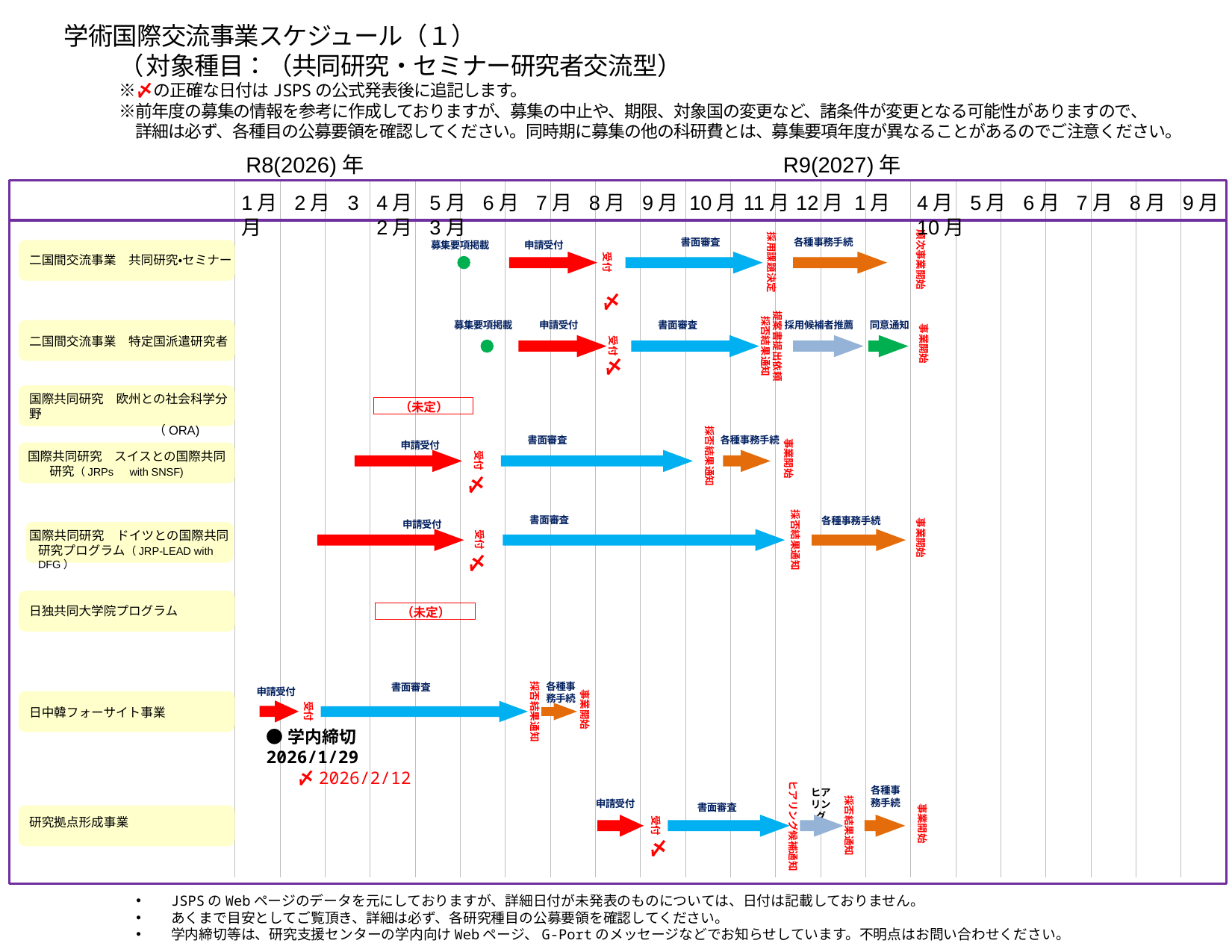

# 学術国際交流事業スケジュール（１） （対象種目：（共同研究・セミナー研究者交流型） ※〆の正確な日付はJSPSの公式発表後に追記します。 ※前年度の募集の情報を参考に作成しておりますが、募集の中止や、期限、対象国の変更など、諸条件が変更となる可能性がありますので、 　詳細は必ず、各種目の公募要領を確認してください。同時期に募集の他の科研費とは、募集要項年度が異なることがあるのでご注意ください。
R8(2026)年
R9(2027)年

1月 2月 3月
4月 5月 6月 7月 8月 9月 10月11月12月 1月 2月 3月
4月 5月 6月 7月 8月 9月 10月
採用課題決定

順次事業開始
書面審査
各種事務手続
申請受付
募集要項掲載

二国間交流事業　共同研究・セミナー
受付

〆
提案書提出依頼
採否結果通知
募集要項掲載
申請受付
書面審査
採用候補者推薦
同意通知

二国間交流事業　特定国派遣研究者
事業開始
受付

〆

国際共同研究　欧州との社会科学分野
　　　　　　　　　　（ORA)
（未定）
採否結果通知
各種事務手続
書面審査
申請受付
事業開始

国際共同研究　スイスとの国際共同研究（JRPs　with SNSF)
受付

〆
採否結果通知
書面審査
各種事務手続
申請受付
事業開始

国際共同研究　ドイツとの国際共同研究プログラム（JRP-LEAD with DFG）
受付

〆

日独共同大学院プログラム
（未定）
採否結果通知
各種事務手続
書面審査
申請受付
事業開始
受付

●学内締切2026/1/29
〆2026/2/12

日中韓フォーサイト事業
ヒアリング候補通知
各種事務手続
採否結果通知
ヒアリング
申請受付
書面審査
事業開始

研究拠点形成事業
受付

〆
JSPSのWebページのデータを元にしておりますが、詳細日付が未発表のものについては、日付は記載しておりません。
あくまで目安としてご覧頂き、詳細は必ず、各研究種目の公募要領を確認してください。
学内締切等は、研究支援センターの学内向けWebページ、G-Portのメッセージなどでお知らせしています。不明点はお問い合わせください。